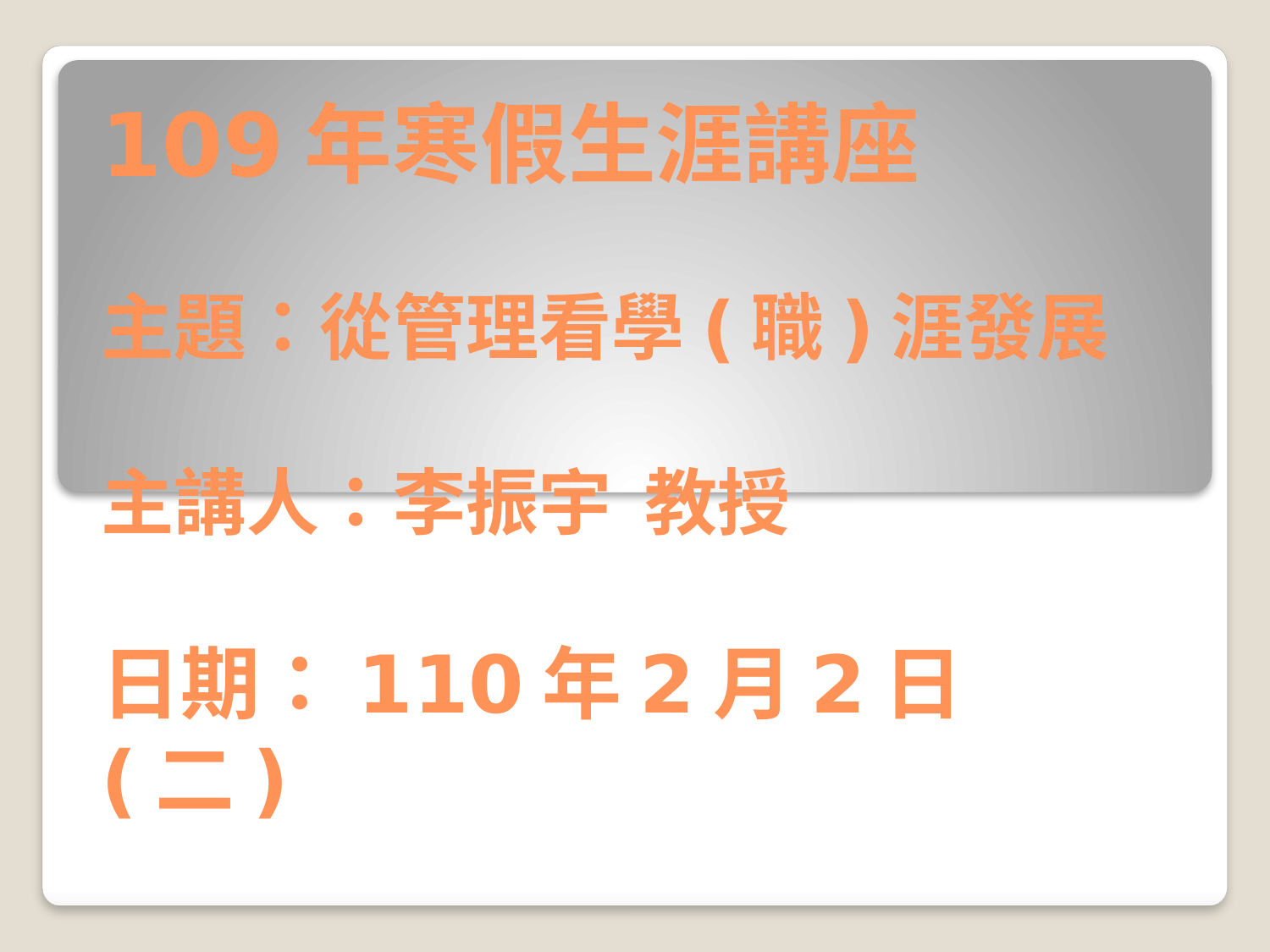

# 109年寒假生涯講座 主題：從管理看學(職)涯發展 主講人：李振宇  教授 日期：110年2月2日(二)